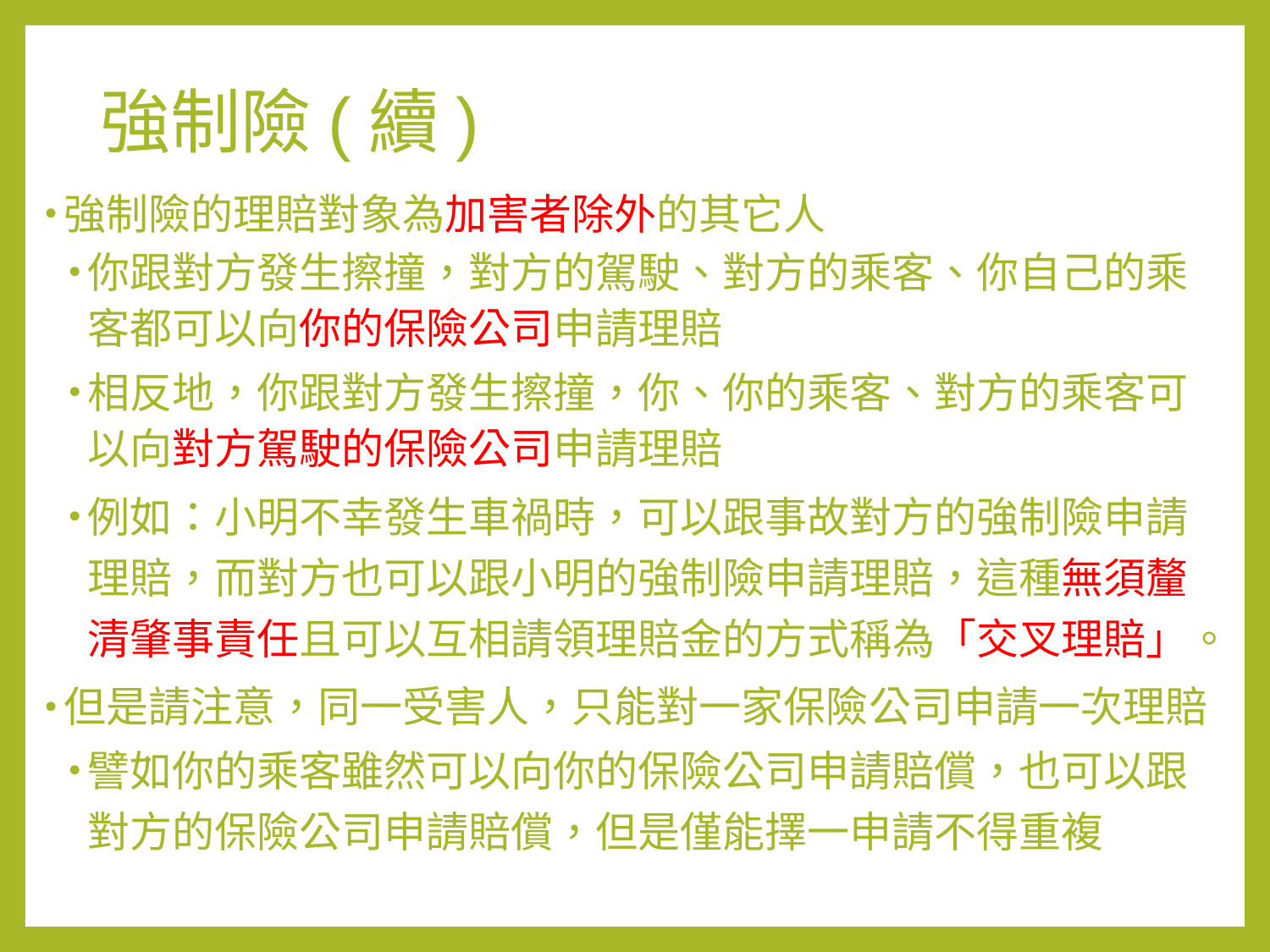

# 強制險(續)
強制險的理賠對象為加害者除外的其它人
你跟對方發生擦撞，對方的駕駛、對方的乘客、你自己的乘客都可以向你的保險公司申請理賠
相反地，你跟對方發生擦撞，你、你的乘客、對方的乘客可以向對方駕駛的保險公司申請理賠
例如：小明不幸發生車禍時，可以跟事故對方的強制險申請理賠，而對方也可以跟小明的強制險申請理賠，這種無須釐清肇事責任且可以互相請領理賠金的方式稱為「交叉理賠」。
但是請注意，同一受害人，只能對一家保險公司申請一次理賠
譬如你的乘客雖然可以向你的保險公司申請賠償，也可以跟對方的保險公司申請賠償，但是僅能擇一申請不得重複